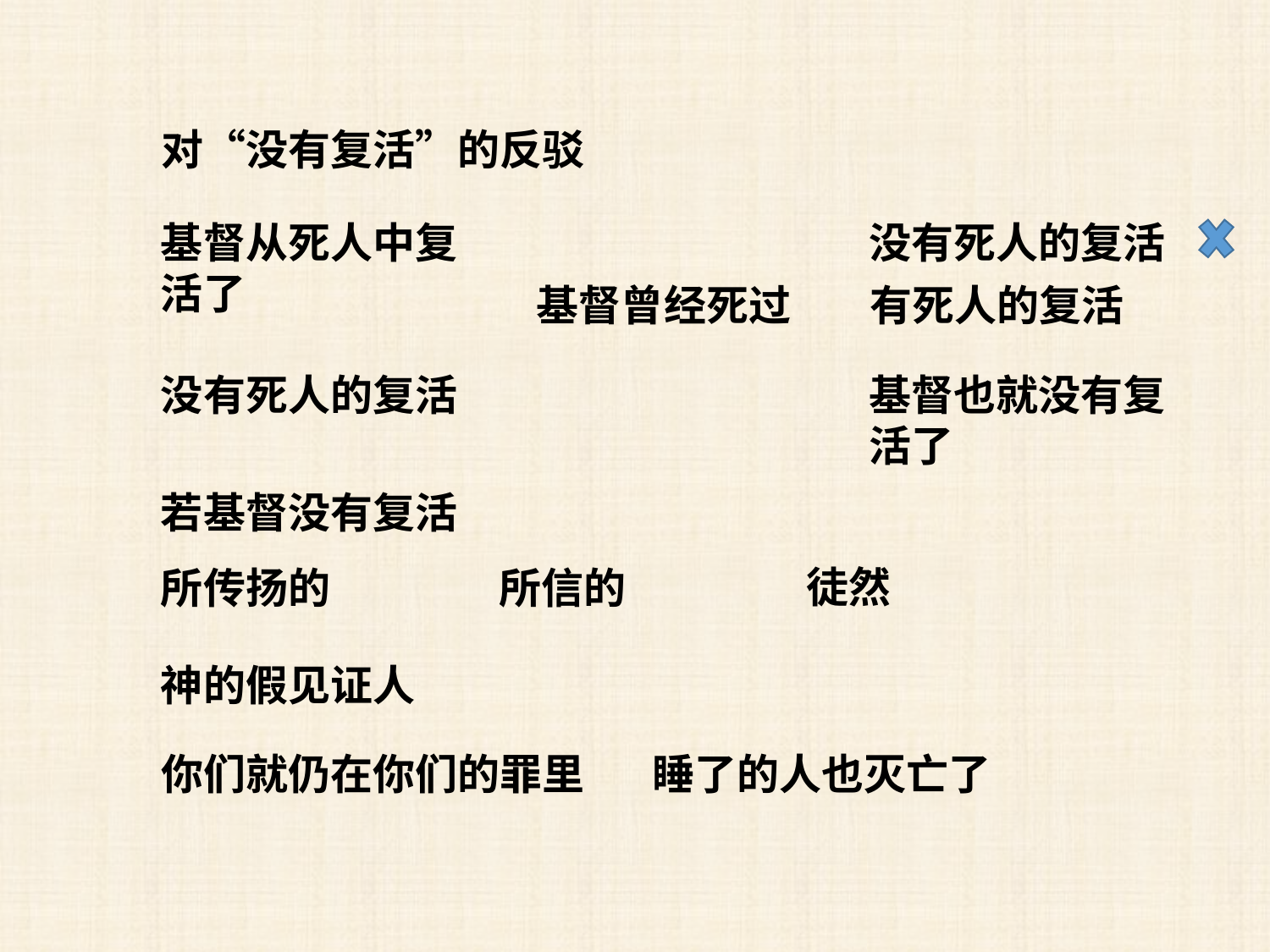

对“没有复活”的反驳
基督从死人中复活了
没有死人的复活

基督曾经死过
有死人的复活
没有死人的复活
基督也就没有复活了
若基督没有复活
徒然
所传扬的
所信的
神的假见证人
你们就仍在你们的罪里
睡了的人也灭亡了